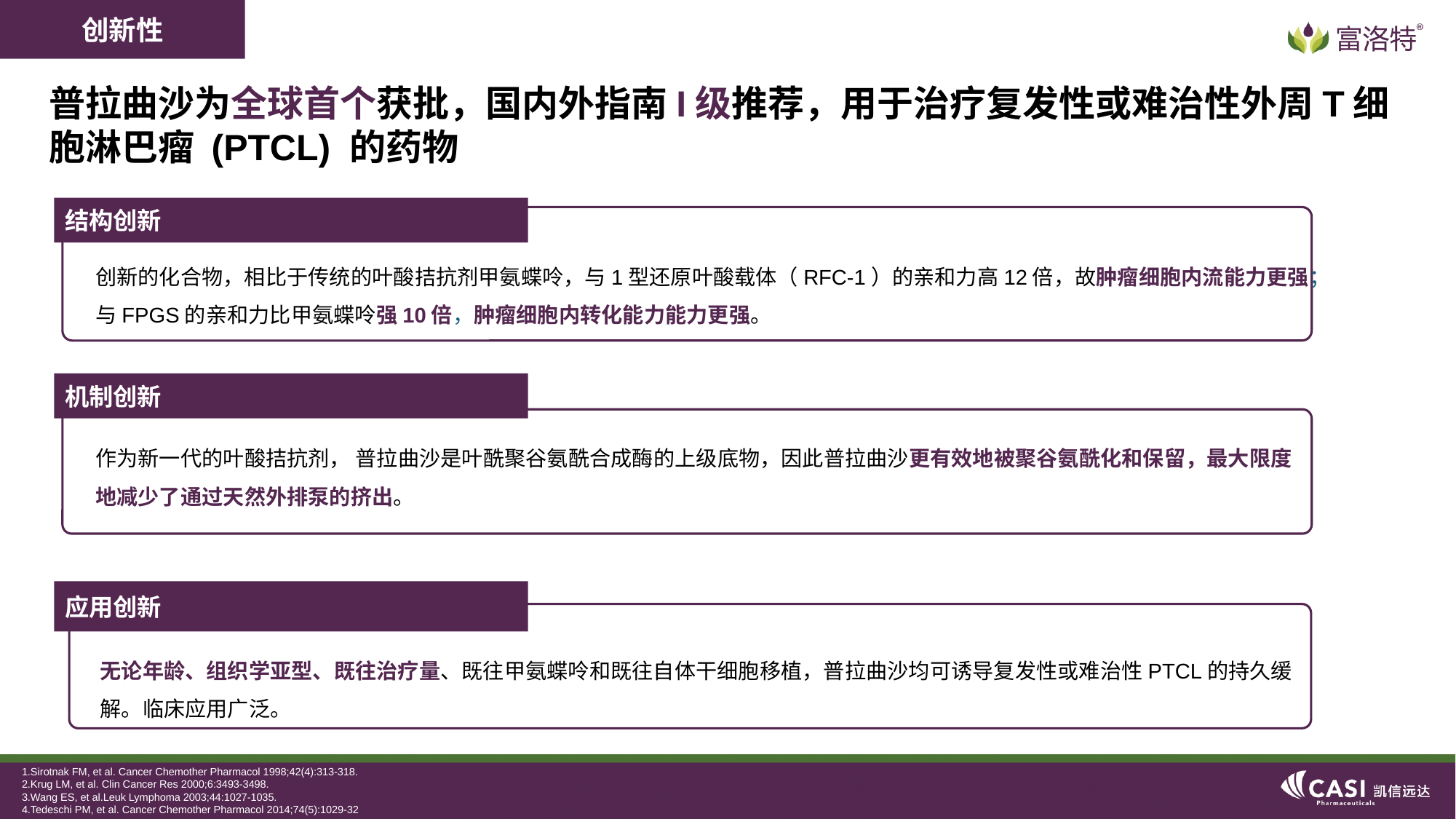

创新性
普拉曲沙为全球首个获批，国内外指南I级推荐，用于治疗复发性或难治性外周T细胞淋巴瘤 (PTCL) 的药物
结构创新

创新的化合物，相比于传统的叶酸拮抗剂甲氨蝶呤，与1型还原叶酸载体（RFC-1）的亲和力高12倍，故肿瘤细胞内流能力更强；与FPGS的亲和力比甲氨蝶呤强10倍，肿瘤细胞内转化能力能力更强。
机制创新

作为新一代的叶酸拮抗剂， 普拉曲沙是叶酰聚谷氨酰合成酶的上级底物，因此普拉曲沙更有效地被聚谷氨酰化和保留，最大限度地减少了通过天然外排泵的挤出。
应用创新

无论年龄、组织学亚型、既往治疗量、既往甲氨蝶呤和既往自体干细胞移植，普拉曲沙均可诱导复发性或难治性PTCL的持久缓解。临床应用广泛。
1.Sirotnak FM, et al. Cancer Chemother Pharmacol 1998;42(4):313-318.
2.Krug LM, et al. Clin Cancer Res 2000;6:3493-3498.
3.Wang ES, et al.Leuk Lymphoma 2003;44:1027-1035.
4.Tedeschi PM, et al. Cancer Chemother Pharmacol 2014;74(5):1029-32